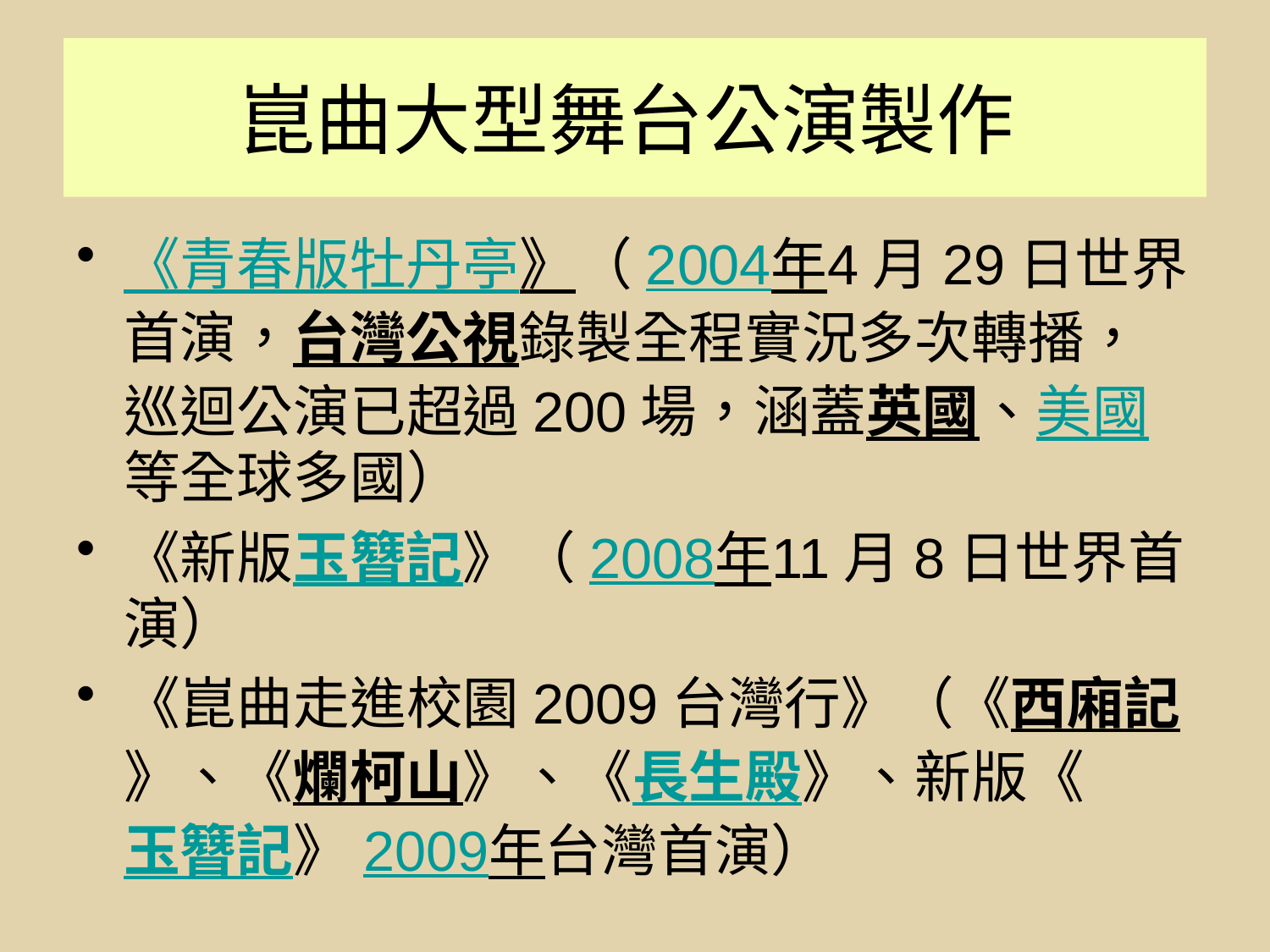

# 崑曲大型舞台公演製作
《青春版牡丹亭》（2004年4月29日世界首演，台灣公視錄製全程實況多次轉播，巡迴公演已超過200場，涵蓋英國、美國等全球多國）
《新版玉簪記》（2008年11月8日世界首演）
《崑曲走進校園2009台灣行》（《西廂記》、《爛柯山》、《長生殿》、新版《玉簪記》2009年台灣首演）